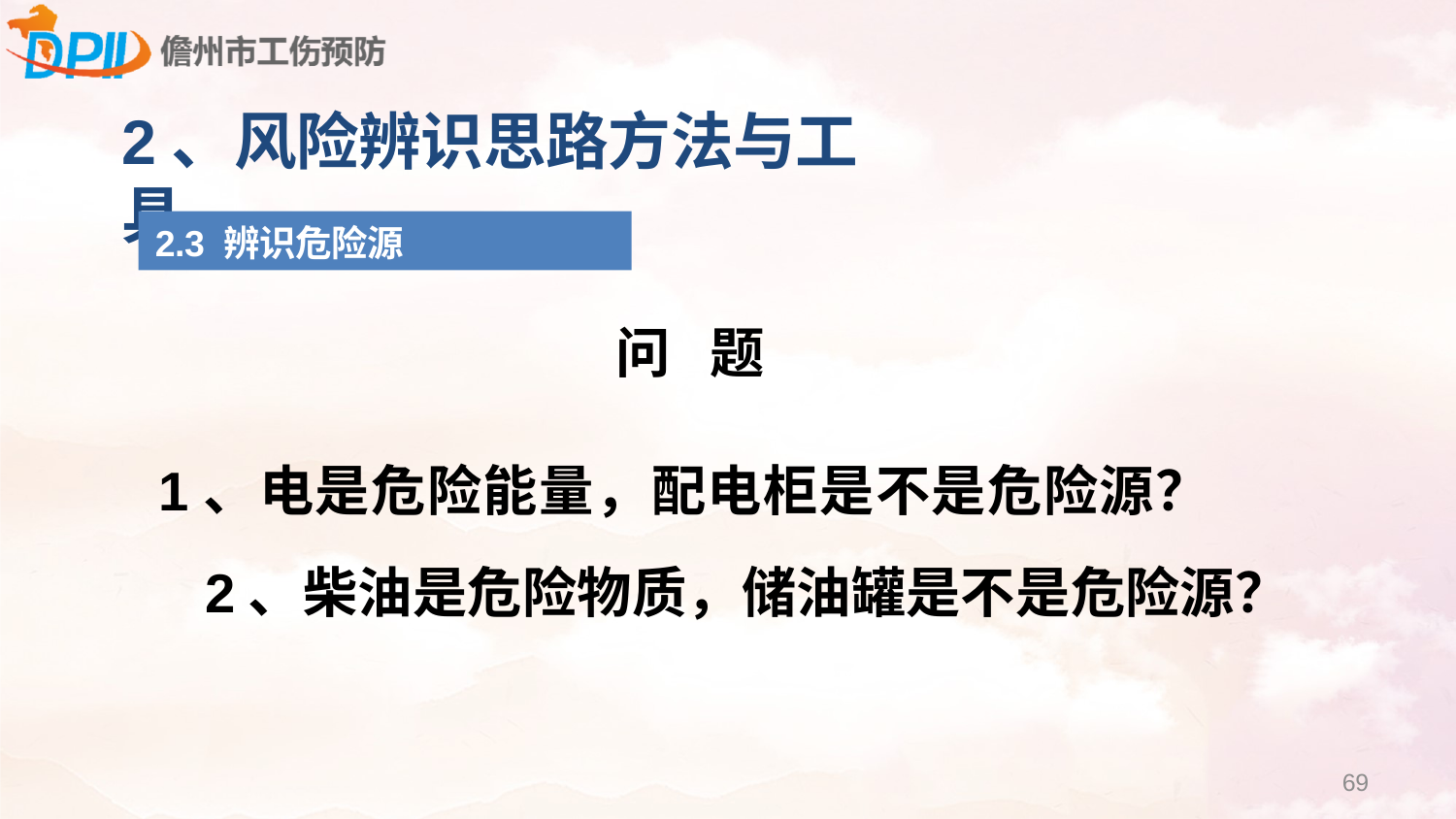

2、风险辨识思路方法与工具

2.3 辨识危险源

问   题

1、电是危险能量，配电柜是不是危险源？

2、柴油是危险物质，储油罐是不是危险源？

69